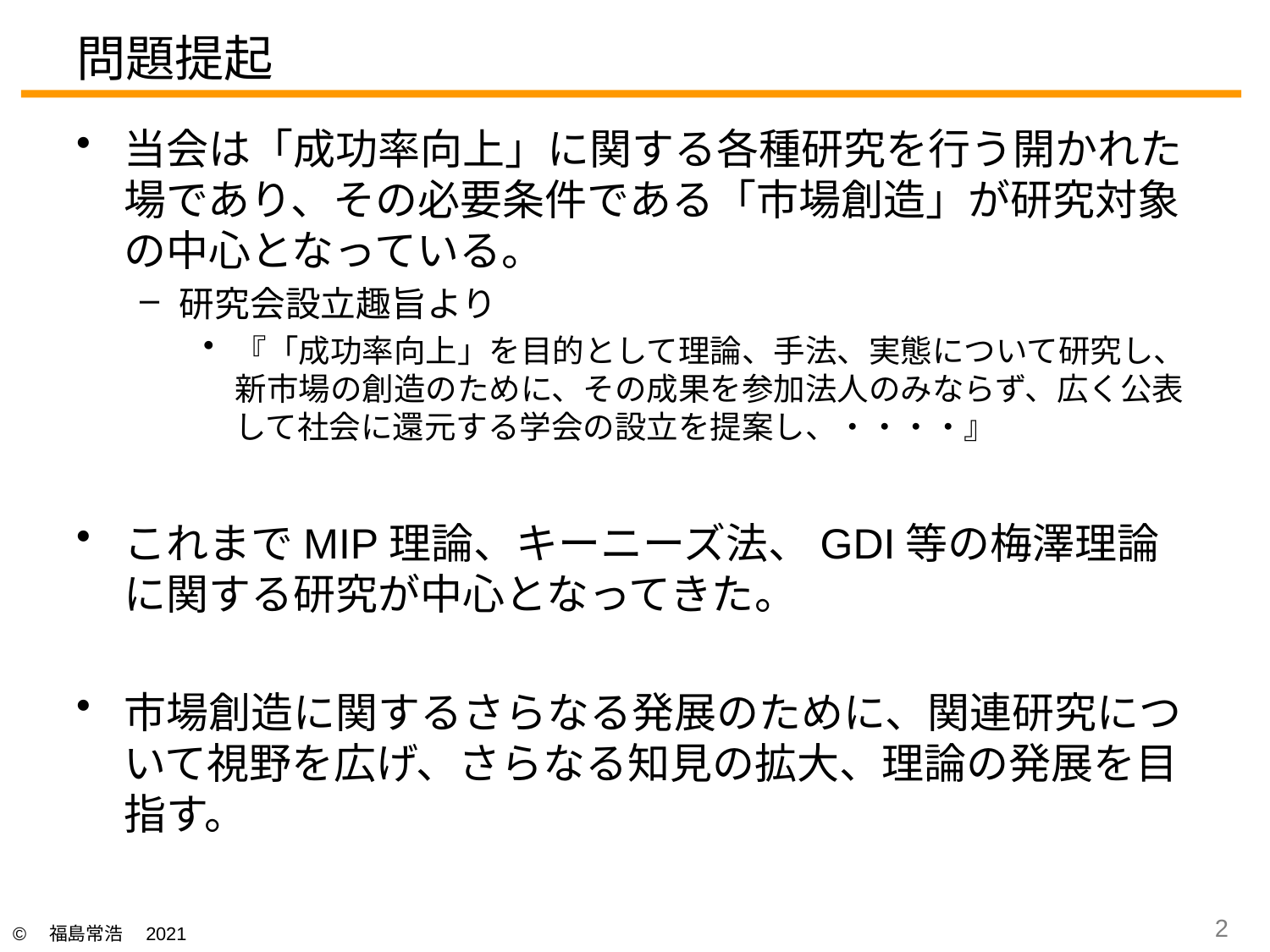

# 問題提起
当会は「成功率向上」に関する各種研究を行う開かれた場であり、その必要条件である「市場創造」が研究対象の中心となっている。
研究会設立趣旨より
『「成功率向上」を目的として理論、手法、実態について研究し、新市場の創造のために、その成果を参加法人のみならず、広く公表して社会に還元する学会の設立を提案し、・・・・』

これまでMIP理論、キーニーズ法、GDI等の梅澤理論に関する研究が中心となってきた。

市場創造に関するさらなる発展のために、関連研究について視野を広げ、さらなる知見の拡大、理論の発展を目指す。
2